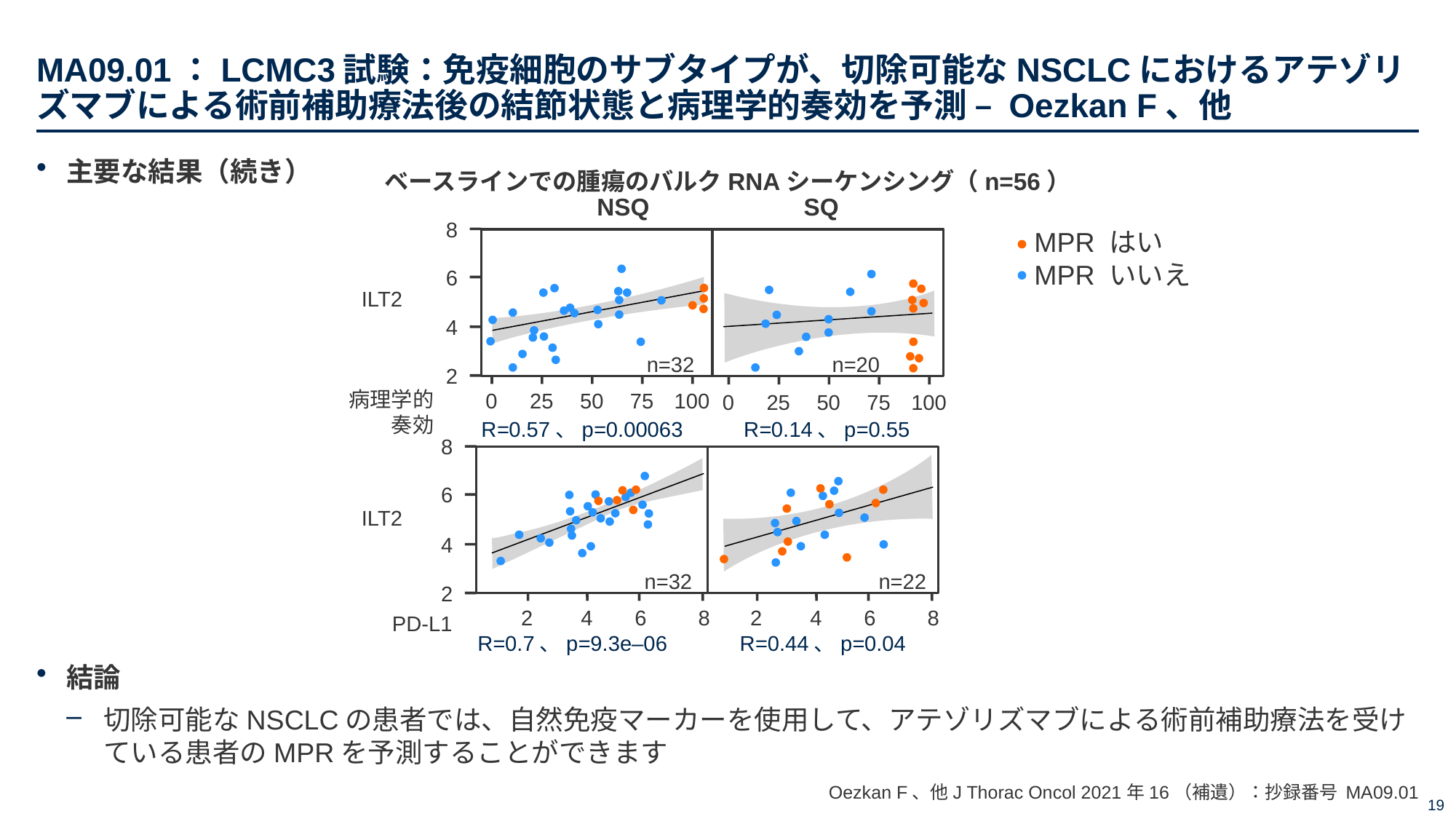

# MA09.01：LCMC3試験：免疫細胞のサブタイプが、切除可能なNSCLCにおけるアテゾリズマブによる術前補助療法後の結節状態と病理学的奏効を予測 – Oezkan F、他
主要な結果（続き）
結論
切除可能なNSCLCの患者では、自然免疫マーカーを使用して、アテゾリズマブによる術前補助療法を受けている患者のMPRを予測することができます
ベースラインでの腫瘍のバルクRNAシーケンシング（n=56）
NSQ
SQ
8

6

4

2

0
25
50

0
25
50
75
100
MPR はい
MPR いいえ

ILT2

n=32
n=20

病理学的
奏効
R=0.57、p=0.00063
R=0.14、p=0.55
8

6

4

2

ILT2

n=32
n=22

2
4
6
8

2
4
6
8
PD-L1
R=0.7、p=9.3e–06
R=0.44、p=0.04
75
100
Oezkan F、他J Thorac Oncol 2021年16（補遺）：抄録番号 MA09.01